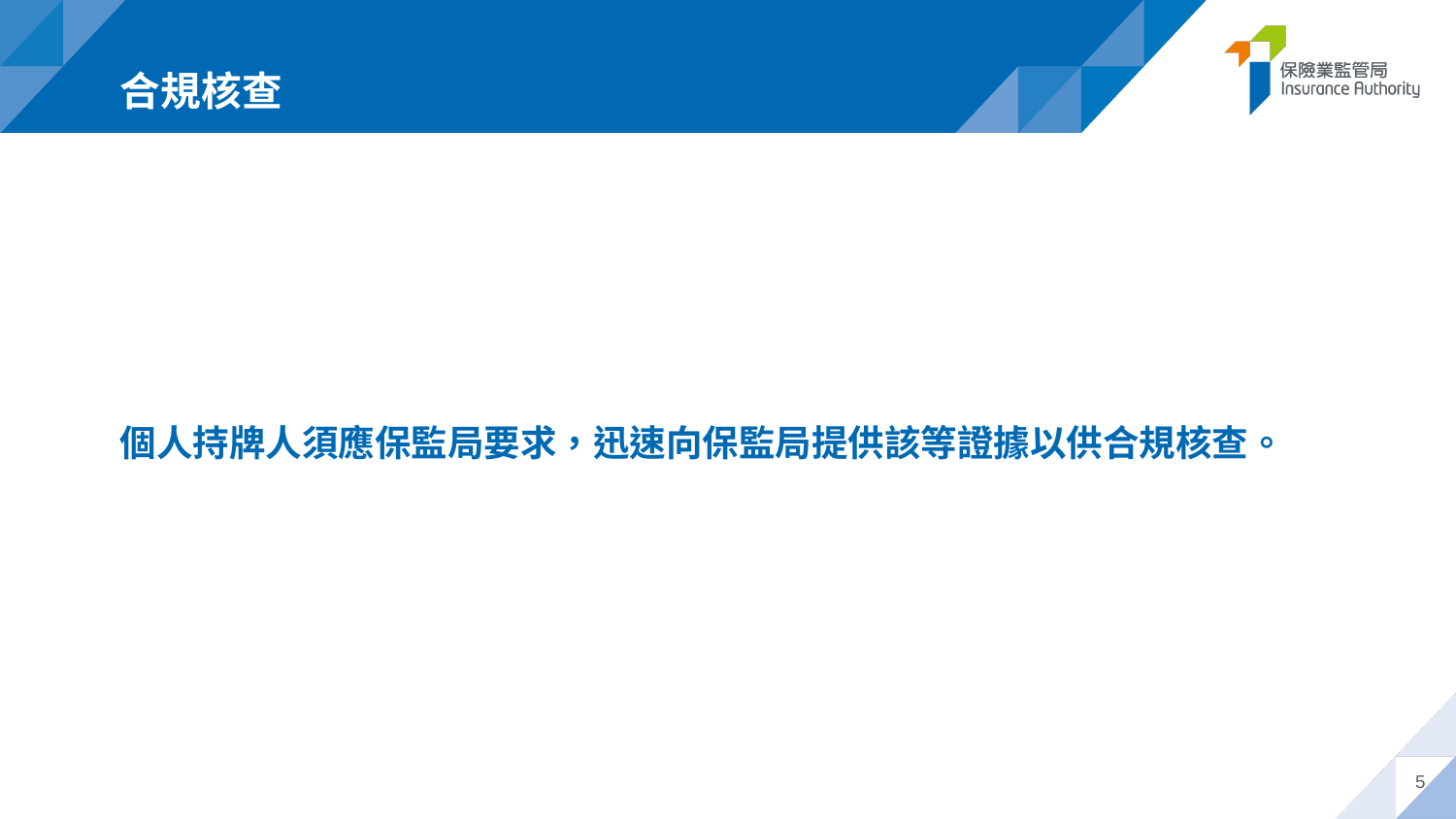

合規核查
個人持牌人須應保監局要求，迅速向保監局提供該等證據以供合規核查。

5